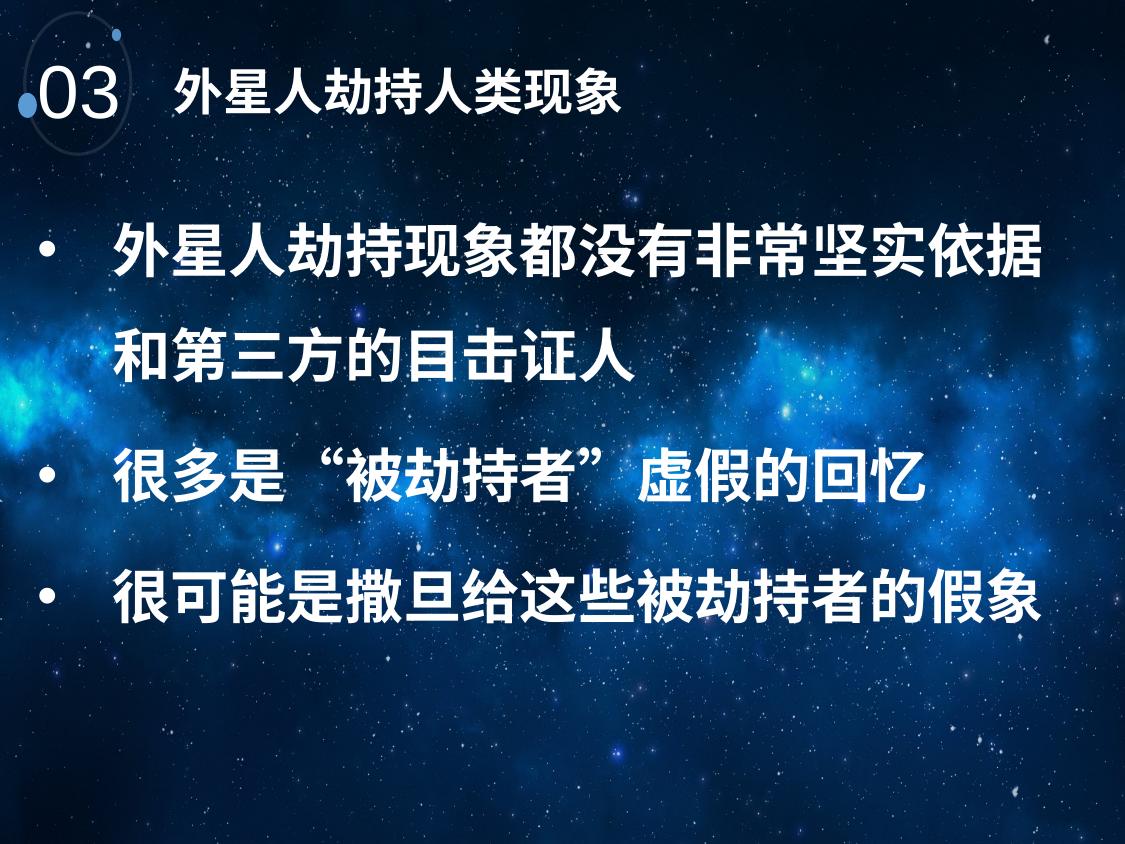

03
外星人劫持人类现象
外星人劫持现象都没有非常坚实依据和第三方的目击证人
很多是“被劫持者”虚假的回忆
很可能是撒旦给这些被劫持者的假象